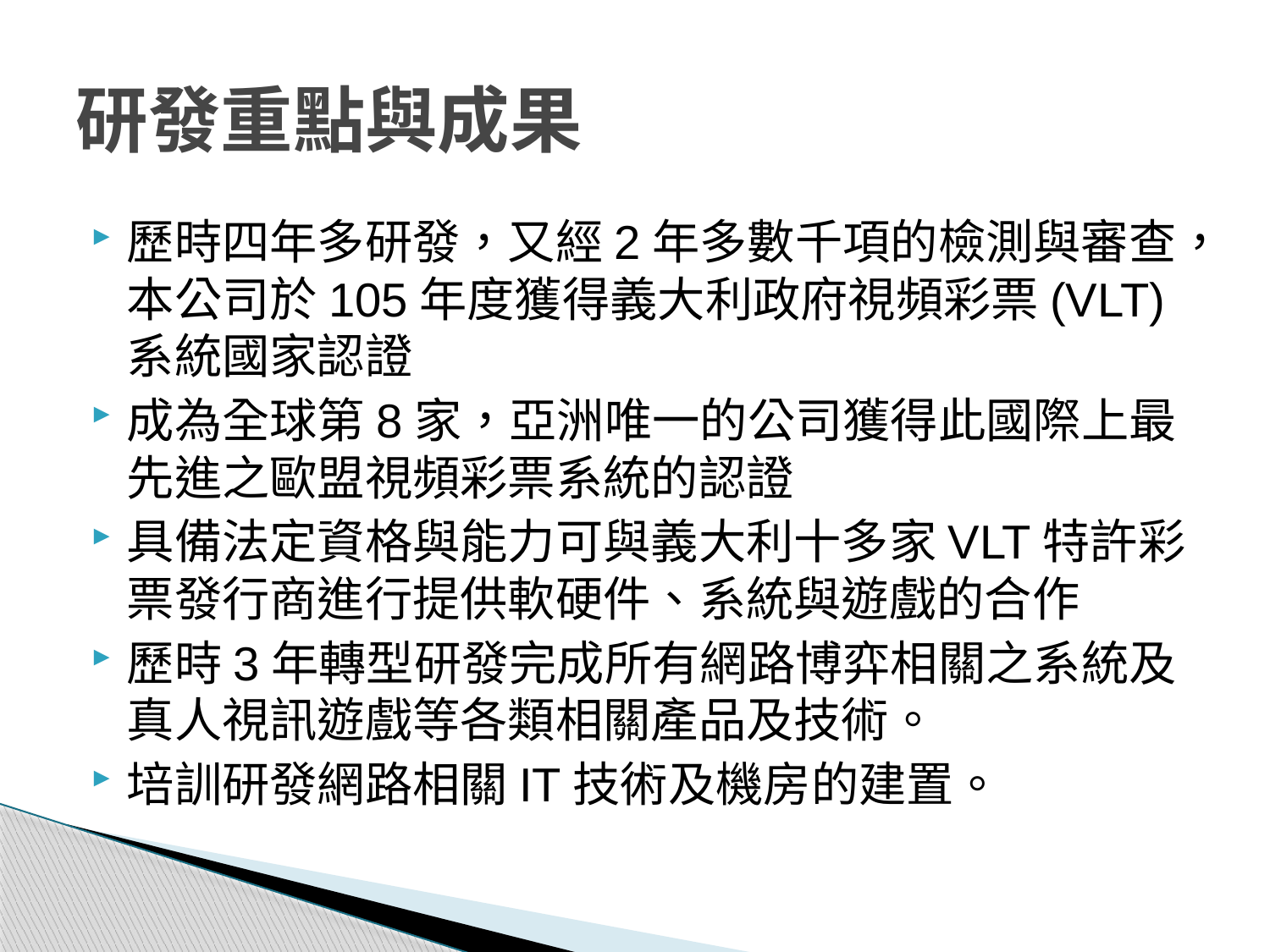

# 研發重點與成果
歷時四年多研發，又經2年多數千項的檢測與審查，本公司於105年度獲得義大利政府視頻彩票(VLT)系統國家認證
成為全球第8家，亞洲唯一的公司獲得此國際上最先進之歐盟視頻彩票系統的認證
具備法定資格與能力可與義大利十多家VLT特許彩票發行商進行提供軟硬件、系統與遊戲的合作
歷時3年轉型研發完成所有網路博弈相關之系統及真人視訊遊戲等各類相關產品及技術。
培訓研發網路相關IT技術及機房的建置。